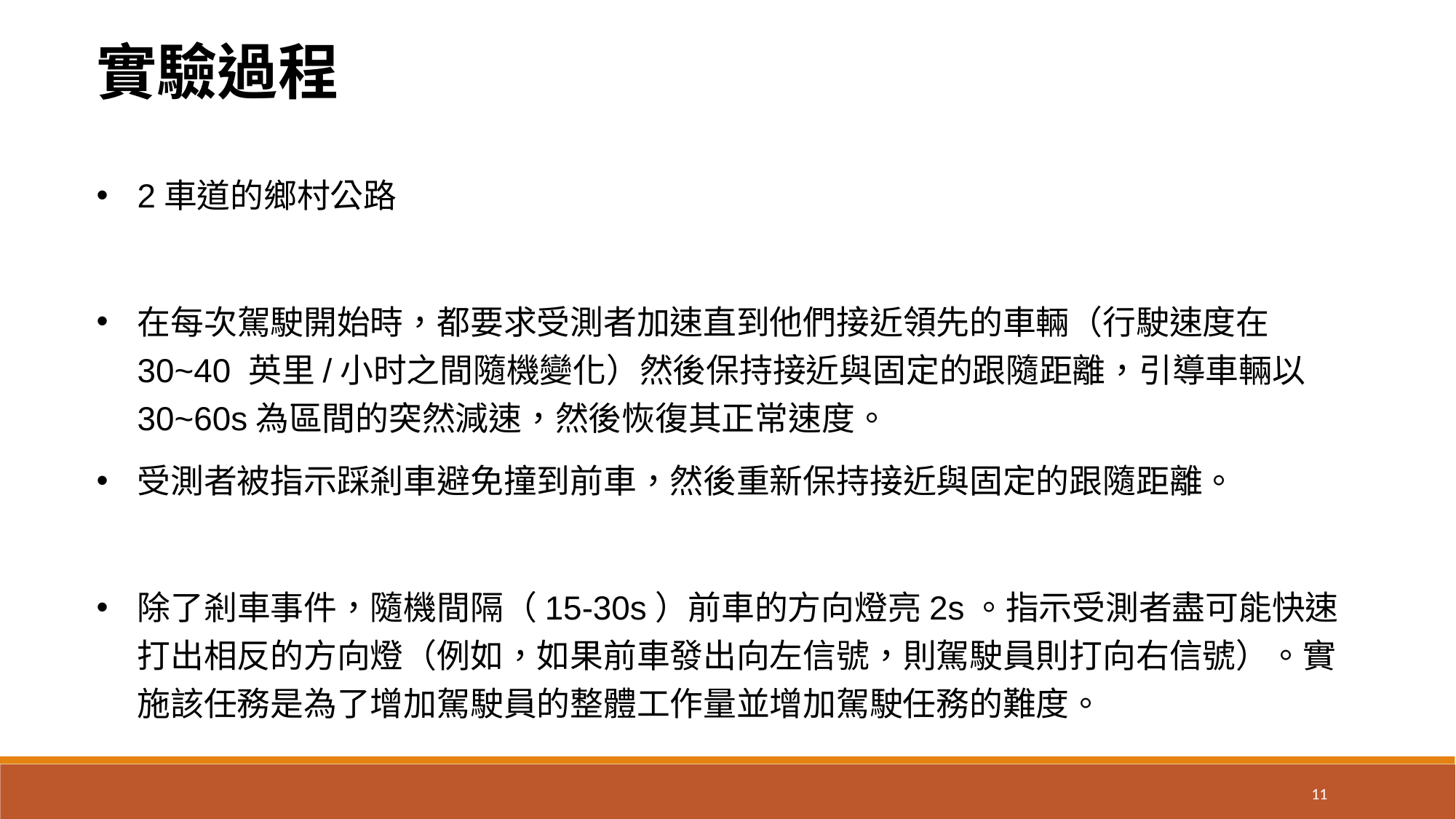

實驗過程
2車道的鄉村公路

在每次駕駛開始時，都要求受測者加速直到他們接近領先的車輛（行駛速度在30~40 英里/小时之間隨機變化）然後保持接近與固定的跟隨距離，引導車輛以30~60s為區間的突然減速，然後恢復其正常速度。
受測者被指示踩剎車避免撞到前車，然後重新保持接近與固定的跟隨距離。

除了剎車事件，隨機間隔（15-30s）前車的方向燈亮2s。指示受測者盡可能快速打出相反的方向燈（例如，如果前車發出向左信號，則駕駛員則打向右信號）。實施該任務是為了增加駕駛員的整體工作量並增加駕駛任務的難度。

11